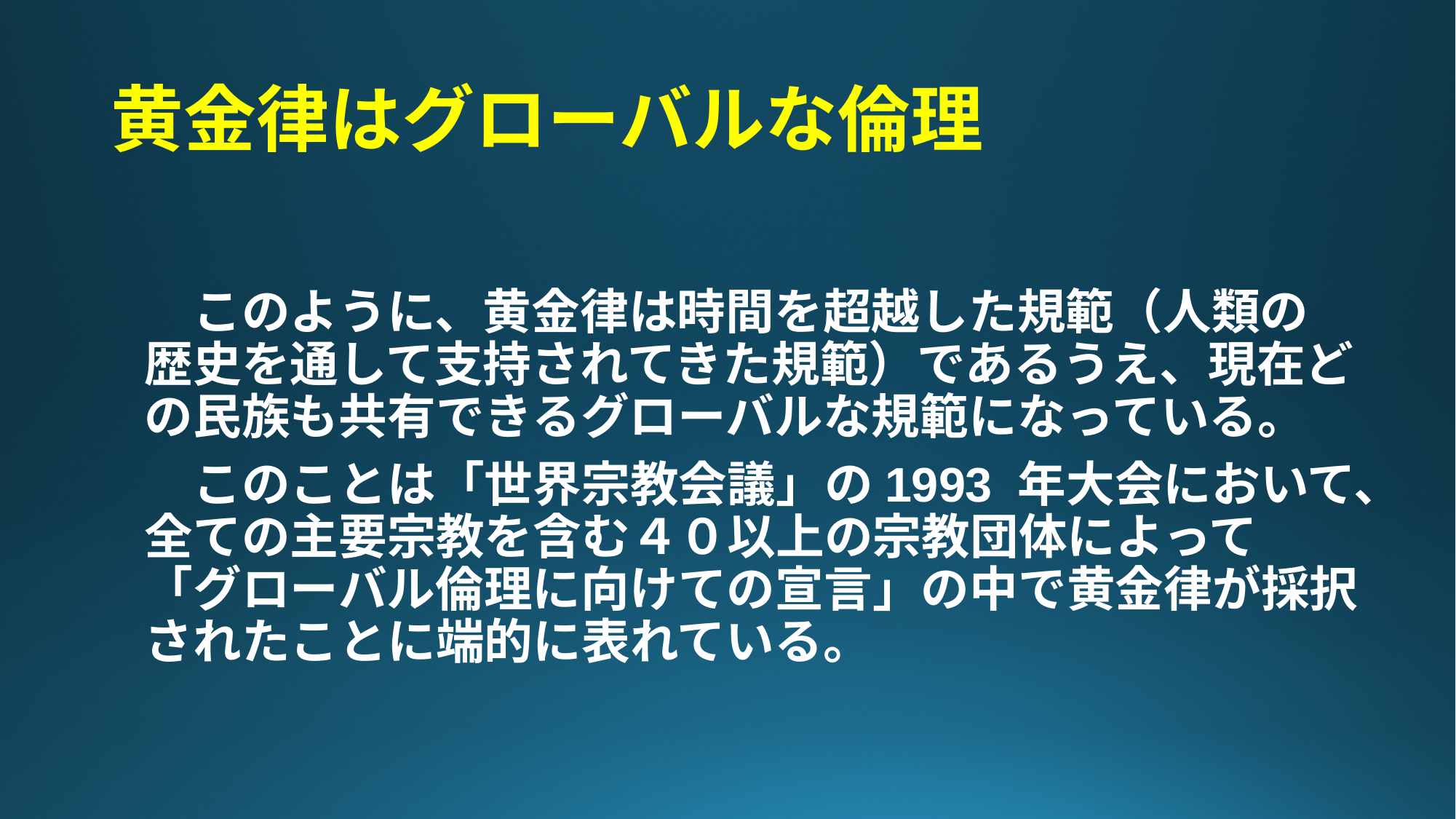

# 黄金律はグローバルな倫理
　このように、黄金律は時間を超越した規範（人類の　歴史を通して支持されてきた規範）であるうえ、現在どの民族も共有できるグローバルな規範になっている。
　このことは「世界宗教会議」の1993 年大会において、全ての主要宗教を含む４０以上の宗教団体によって　「グローバル倫理に向けての宣言」の中で黄金律が採択されたことに端的に表れている。